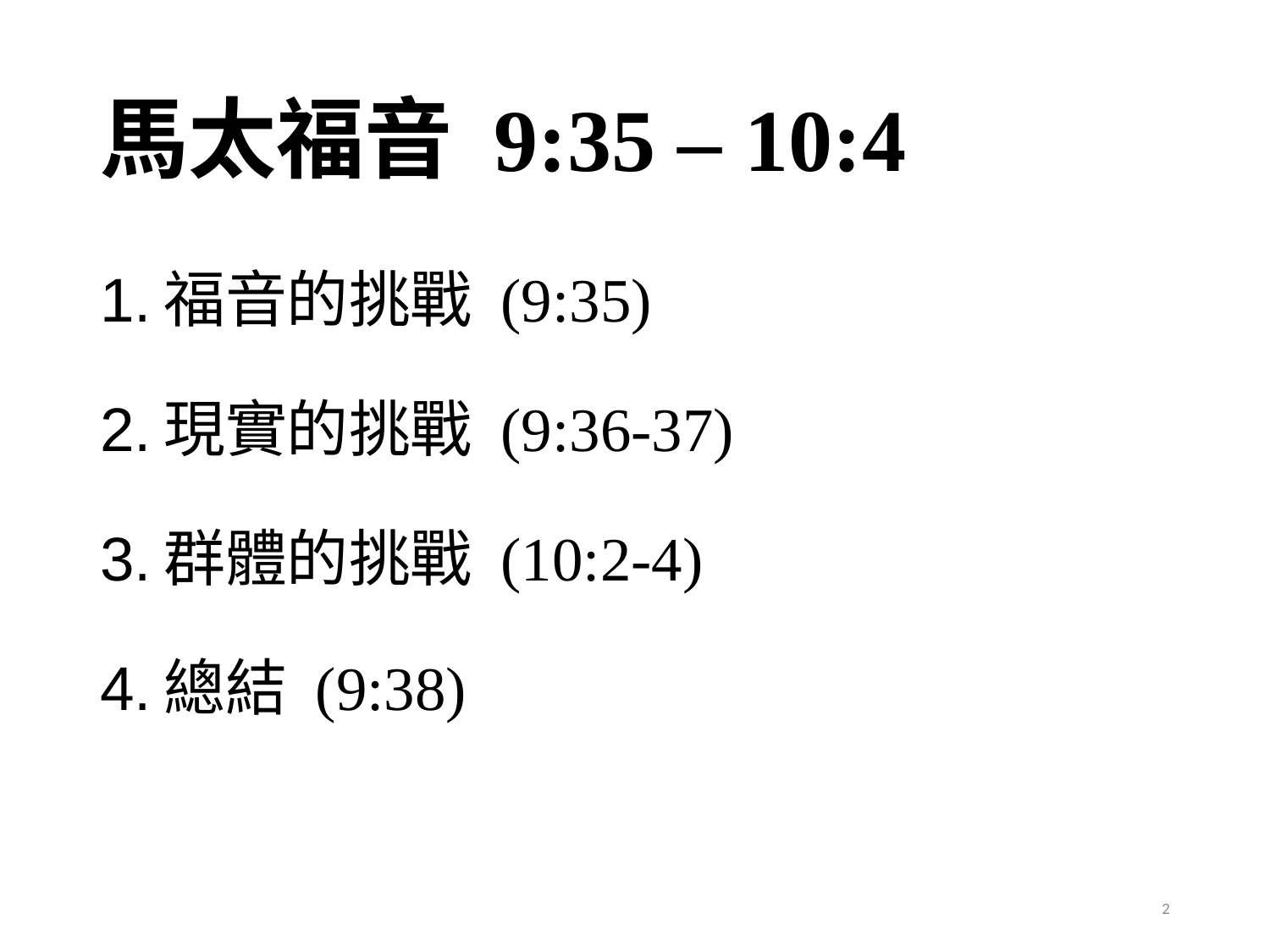

# 馬太福音 9:35 – 10:4
福音的挑戰 (9:35)
現實的挑戰 (9:36-37)
群體的挑戰 (10:2-4)
總結 (9:38)
2